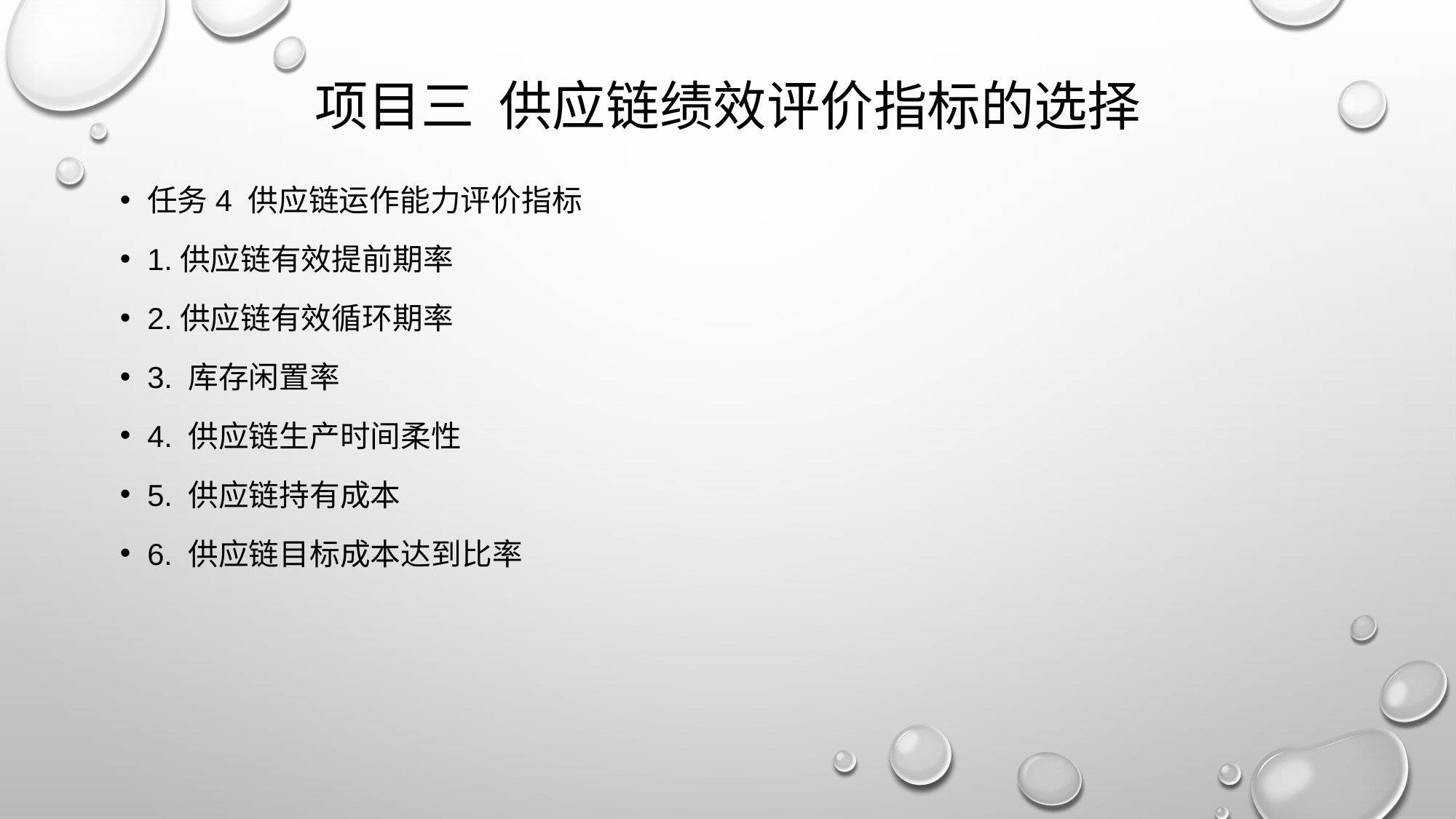

# 项目三  供应链绩效评价指标的选择
任务4 供应链运作能力评价指标
1.供应链有效提前期率
2.供应链有效循环期率
3. 库存闲置率
4. 供应链生产时间柔性
5. 供应链持有成本
6. 供应链目标成本达到比率